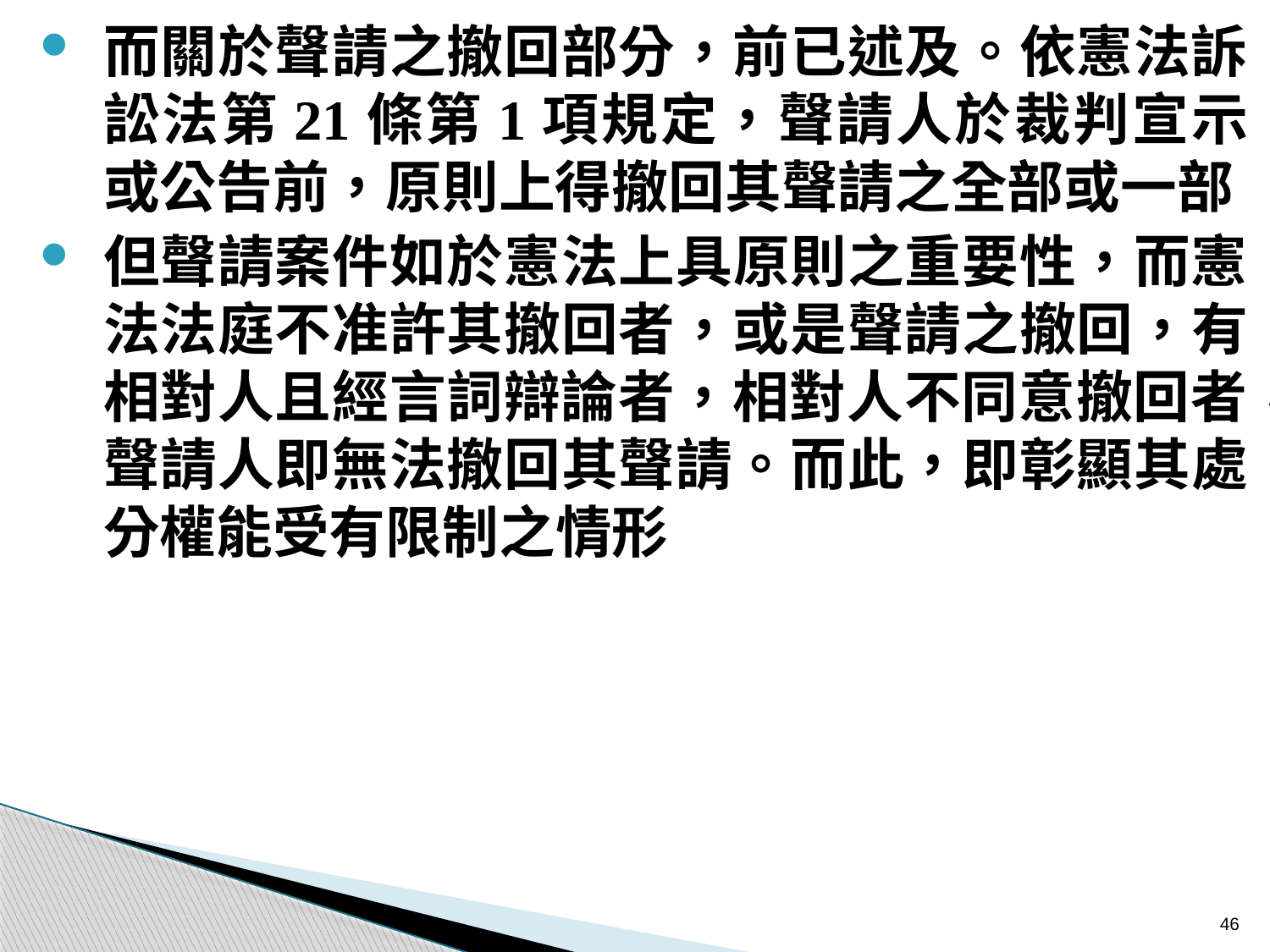

而關於聲請之撤回部分，前已述及。依憲法訴訟法第21條第1項規定，聲請人於裁判宣示或公告前，原則上得撤回其聲請之全部或一部
但聲請案件如於憲法上具原則之重要性，而憲法法庭不准許其撤回者，或是聲請之撤回，有相對人且經言詞辯論者，相對人不同意撤回者，聲請人即無法撤回其聲請。而此，即彰顯其處分權能受有限制之情形

46